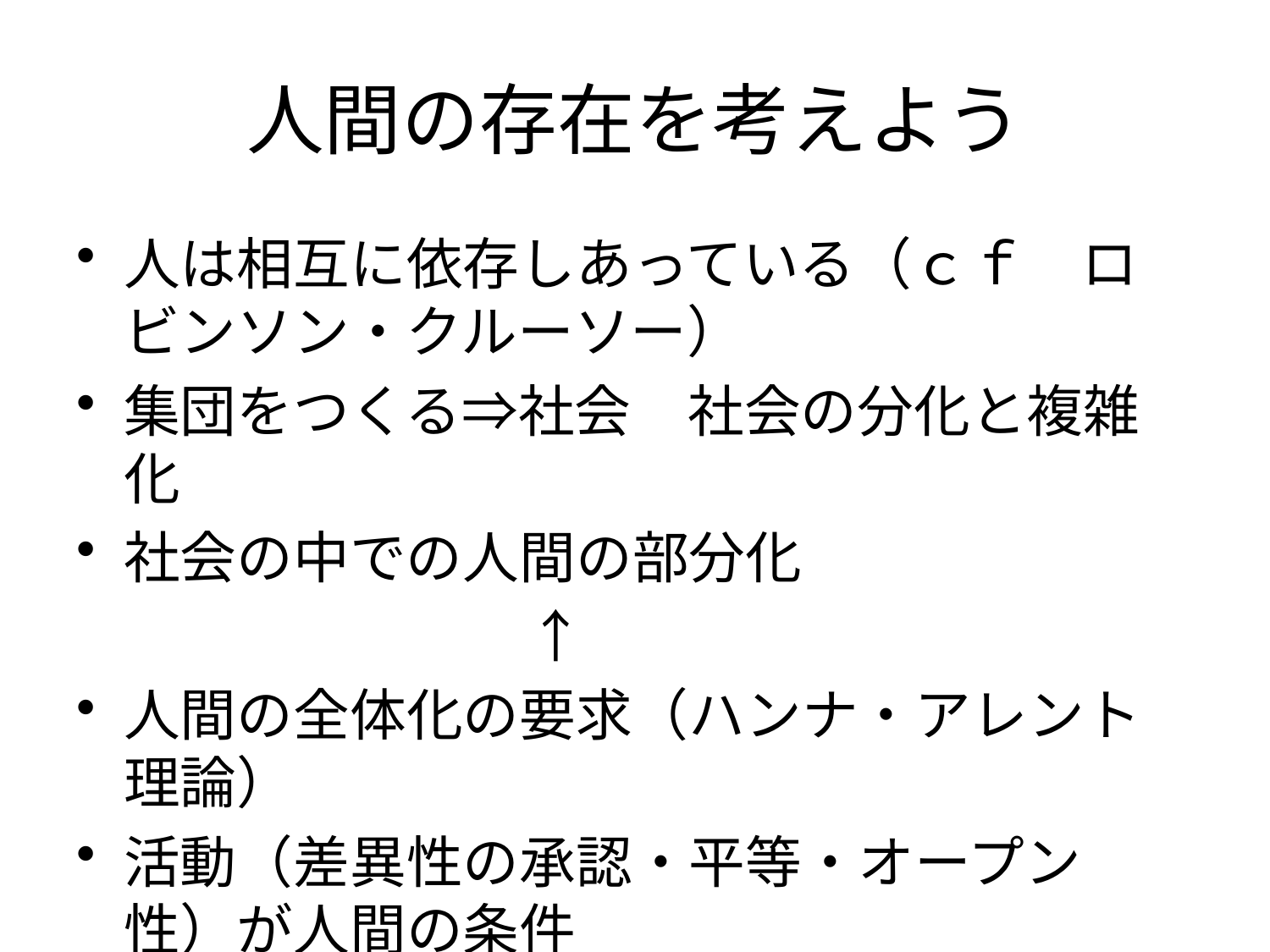

# 人間の存在を考えよう
人は相互に依存しあっている（ｃｆ　ロビンソン・クルーソー）
集団をつくる⇒社会　社会の分化と複雑化
社会の中での人間の部分化
　　　　　　　　↑
人間の全体化の要求（ハンナ・アレント理論）
活動（差異性の承認・平等・オープン性）が人間の条件